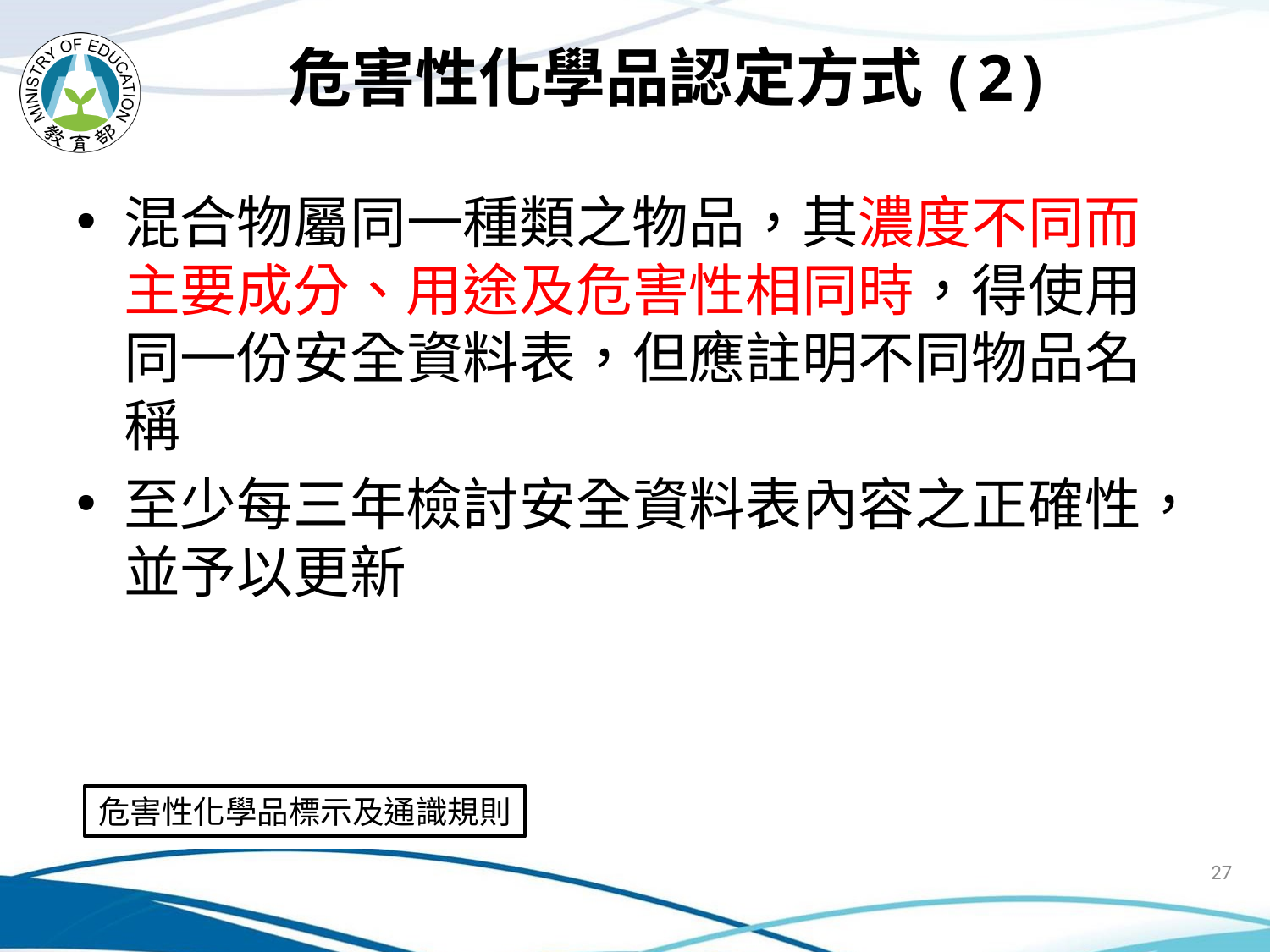

# 危害性化學品認定方式(2)
混合物屬同一種類之物品，其濃度不同而主要成分、用途及危害性相同時，得使用同一份安全資料表，但應註明不同物品名稱
至少每三年檢討安全資料表內容之正確性，並予以更新

危害性化學品標示及通識規則
27